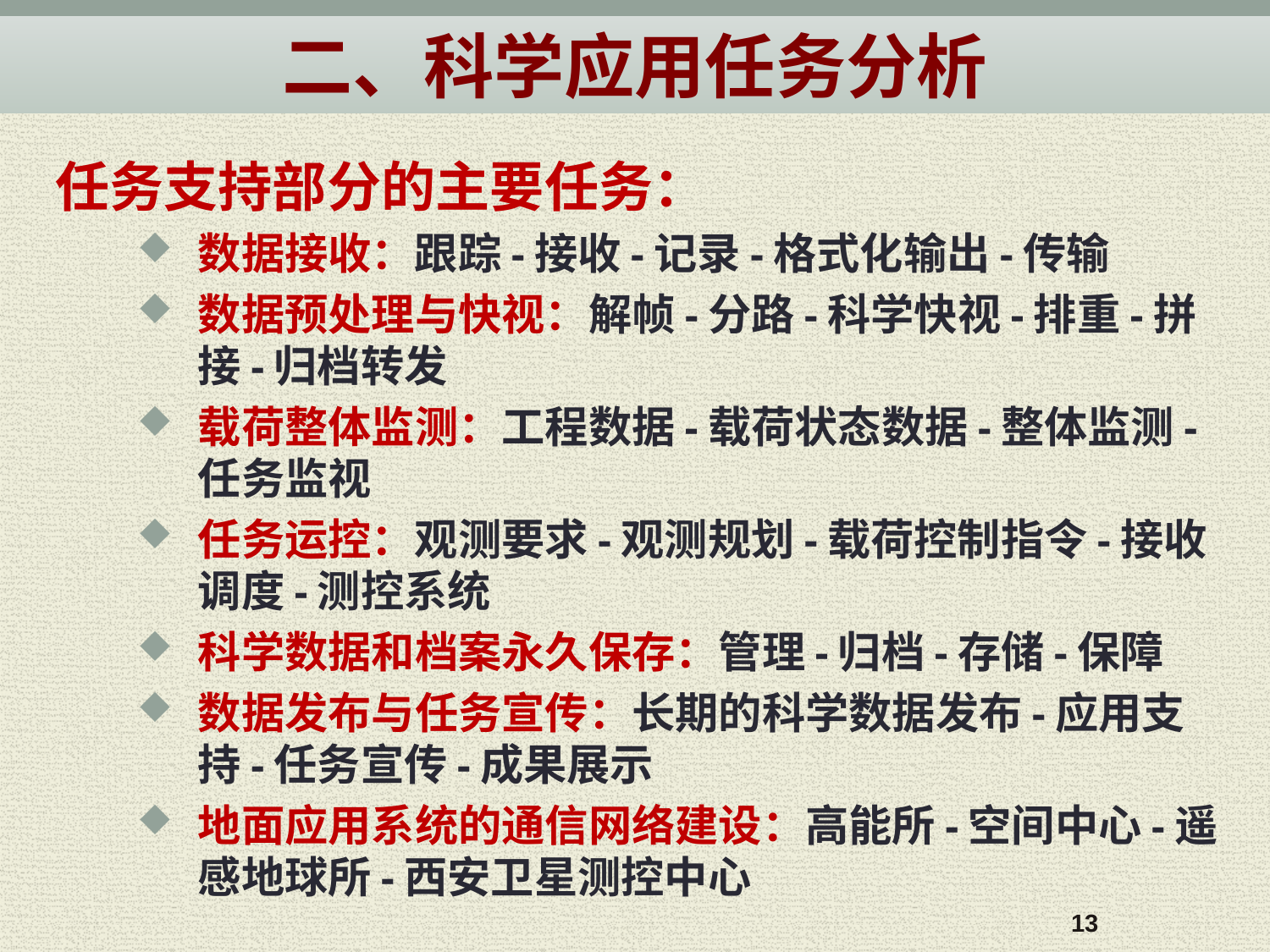

二、科学应用任务分析
任务支持部分的主要任务：
数据接收：跟踪-接收-记录-格式化输出-传输
数据预处理与快视：解帧-分路-科学快视-排重-拼接-归档转发
载荷整体监测：工程数据-载荷状态数据-整体监测-任务监视
任务运控：观测要求-观测规划-载荷控制指令-接收调度-测控系统
科学数据和档案永久保存：管理-归档-存储-保障
数据发布与任务宣传：长期的科学数据发布-应用支持-任务宣传-成果展示
地面应用系统的通信网络建设：高能所-空间中心-遥感地球所-西安卫星测控中心
13